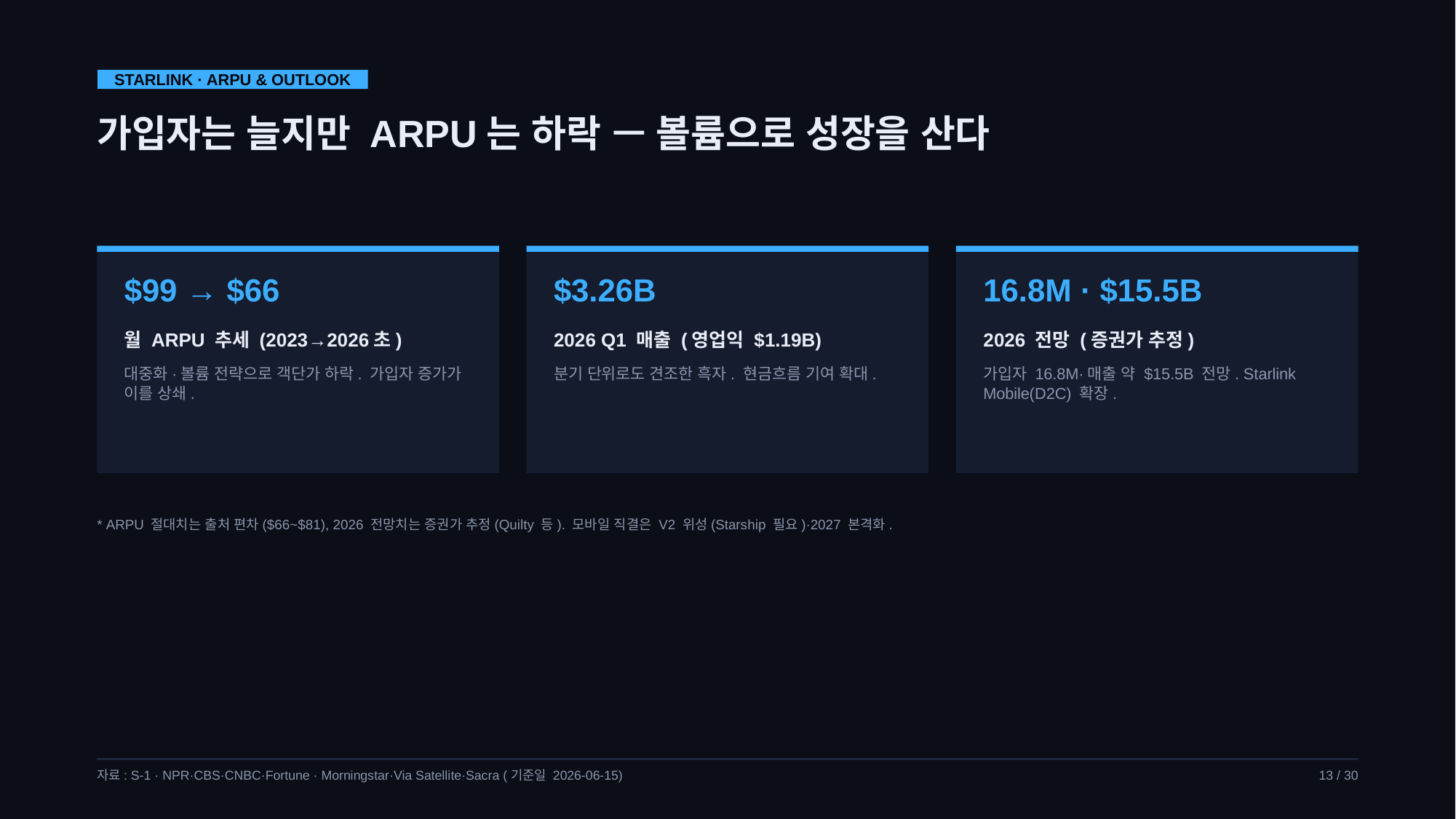

STARLINK · ARPU & OUTLOOK
가입자는 늘지만 ARPU는 하락 — 볼륨으로 성장을 산다

$99 → $66
$3.26B
16.8M · $15.5B
월 ARPU 추세 (2023→2026초)
2026 Q1 매출 (영업익 $1.19B)
2026 전망 (증권가 추정)
대중화·볼륨 전략으로 객단가 하락. 가입자 증가가 이를 상쇄.
분기 단위로도 견조한 흑자. 현금흐름 기여 확대.
가입자 16.8M·매출 약 $15.5B 전망. Starlink Mobile(D2C) 확장.
* ARPU 절대치는 출처 편차($66~$81), 2026 전망치는 증권가 추정(Quilty 등). 모바일 직결은 V2 위성(Starship 필요)·2027 본격화.

자료: S-1 · NPR·CBS·CNBC·Fortune · Morningstar·Via Satellite·Sacra (기준일 2026-06-15)
13 / 30